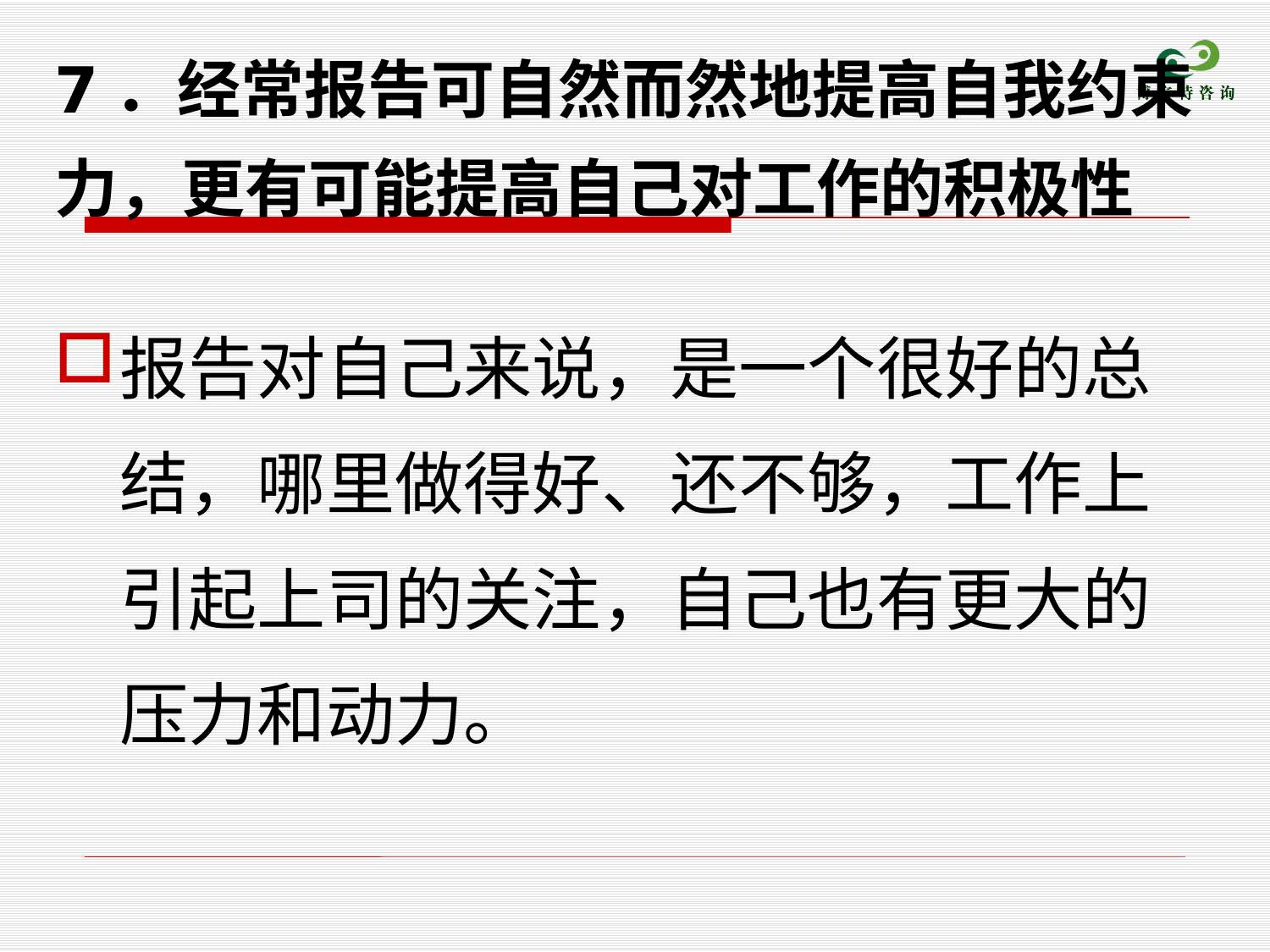

# 7．经常报告可自然而然地提高自我约束力，更有可能提高自己对工作的积极性
报告对自己来说，是一个很好的总结，哪里做得好、还不够，工作上引起上司的关注，自己也有更大的压力和动力。
387